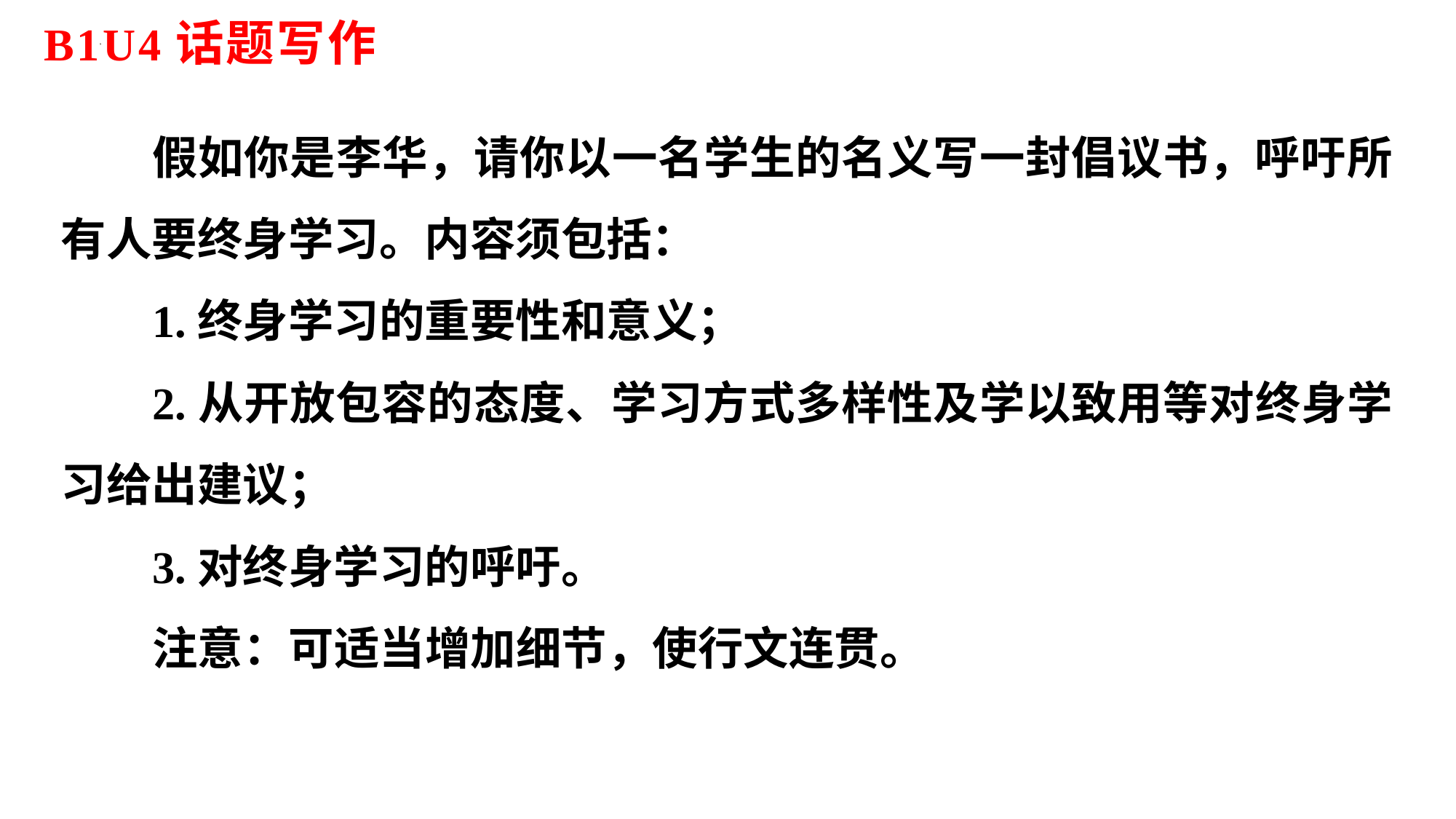

B1U4话题写作
假如你是李华，请你以一名学生的名义写一封倡议书，呼吁所有人要终身学习。内容须包括：
1.终身学习的重要性和意义；
2.从开放包容的态度、学习方式多样性及学以致用等对终身学习给出建议；
3.对终身学习的呼吁。
注意：可适当增加细节，使行文连贯。